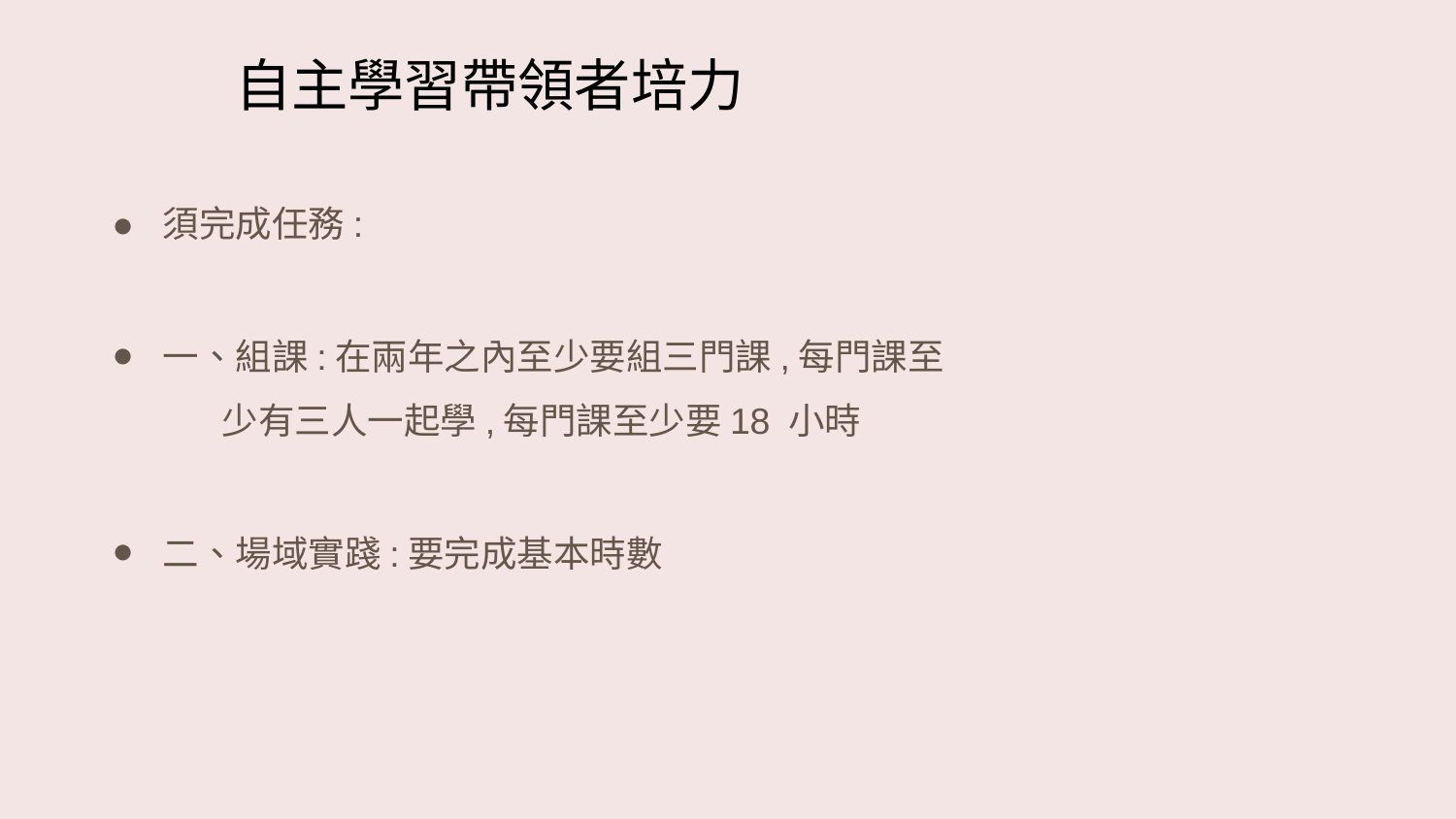

# 自主學習帶領者培力
須完成任務:

一、組課:在兩年之內至少要組三門課,每門課至
          少有三人一起學,每門課至少要18 小時

二、場域實踐:要完成基本時數